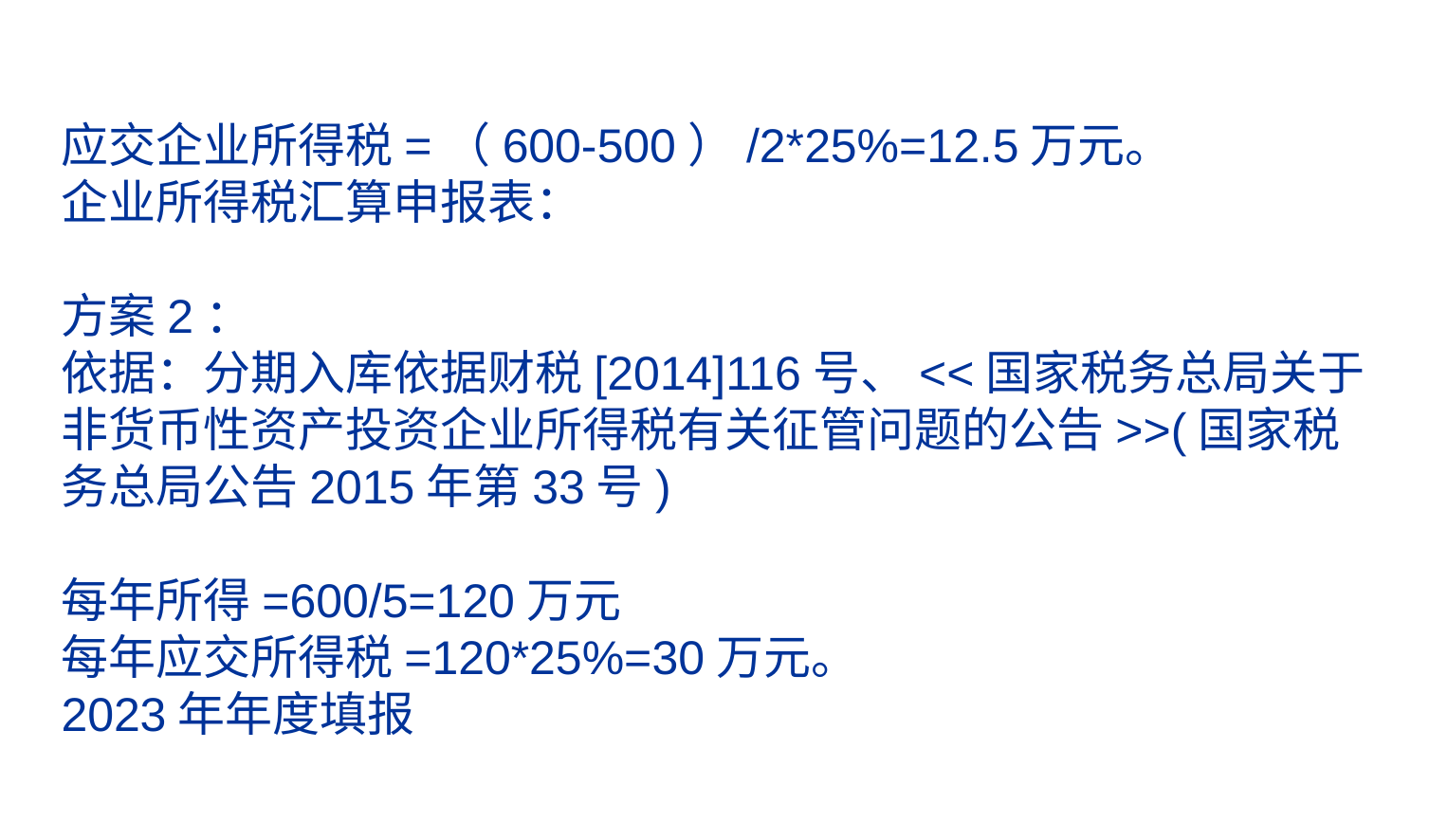

# 应交企业所得税=（600-500）/2*25%=12.5万元。 企业所得税汇算申报表： 方案2： 依据：分期入库依据财税[2014]116号、<<国家税务总局关于非货币性资产投资企业所得税有关征管问题的公告>>(国家税务总局公告2015年第33号) 每年所得=600/5=120万元 每年应交所得税=120*25%=30万元。 2023年年度填报